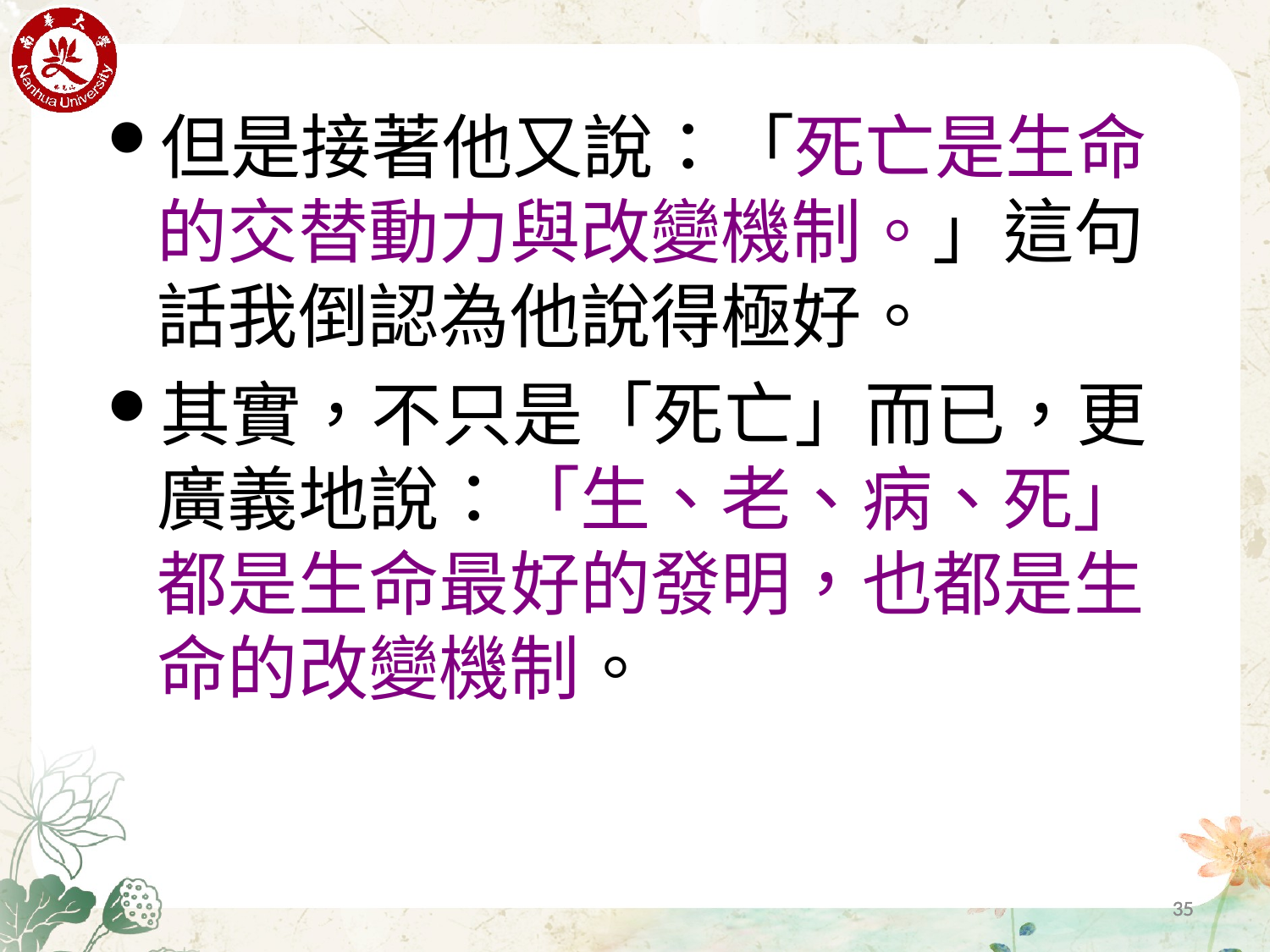

但是接著他又說：「死亡是生命的交替動力與改變機制。」這句話我倒認為他說得極好。
其實，不只是「死亡」而已，更廣義地說：「生、老、病、死」都是生命最好的發明，也都是生命的改變機制。
35
35
35